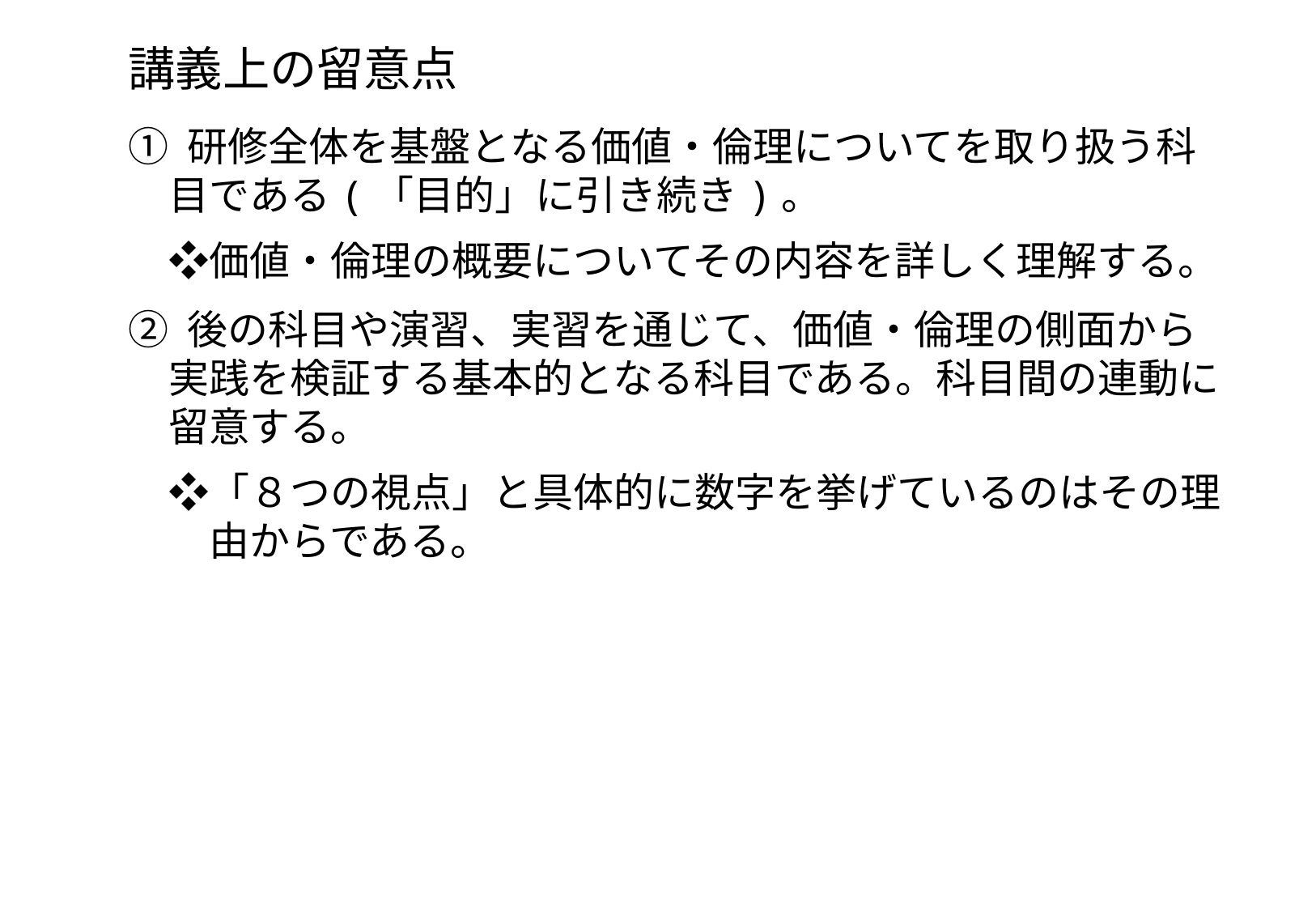

講義上の留意点

① 研修全体を基盤となる価値・倫理についてを取り扱う科
　目である(「目的」に引き続き)。

　❖価値・倫理の概要についてその内容を詳しく理解する。

② 後の科目や演習、実習を通じて、価値・倫理の側面から
　実践を検証する基本的となる科目である。科目間の連動に
　留意する。

　❖「８つの視点」と具体的に数字を挙げているのはその理
　　由からである。